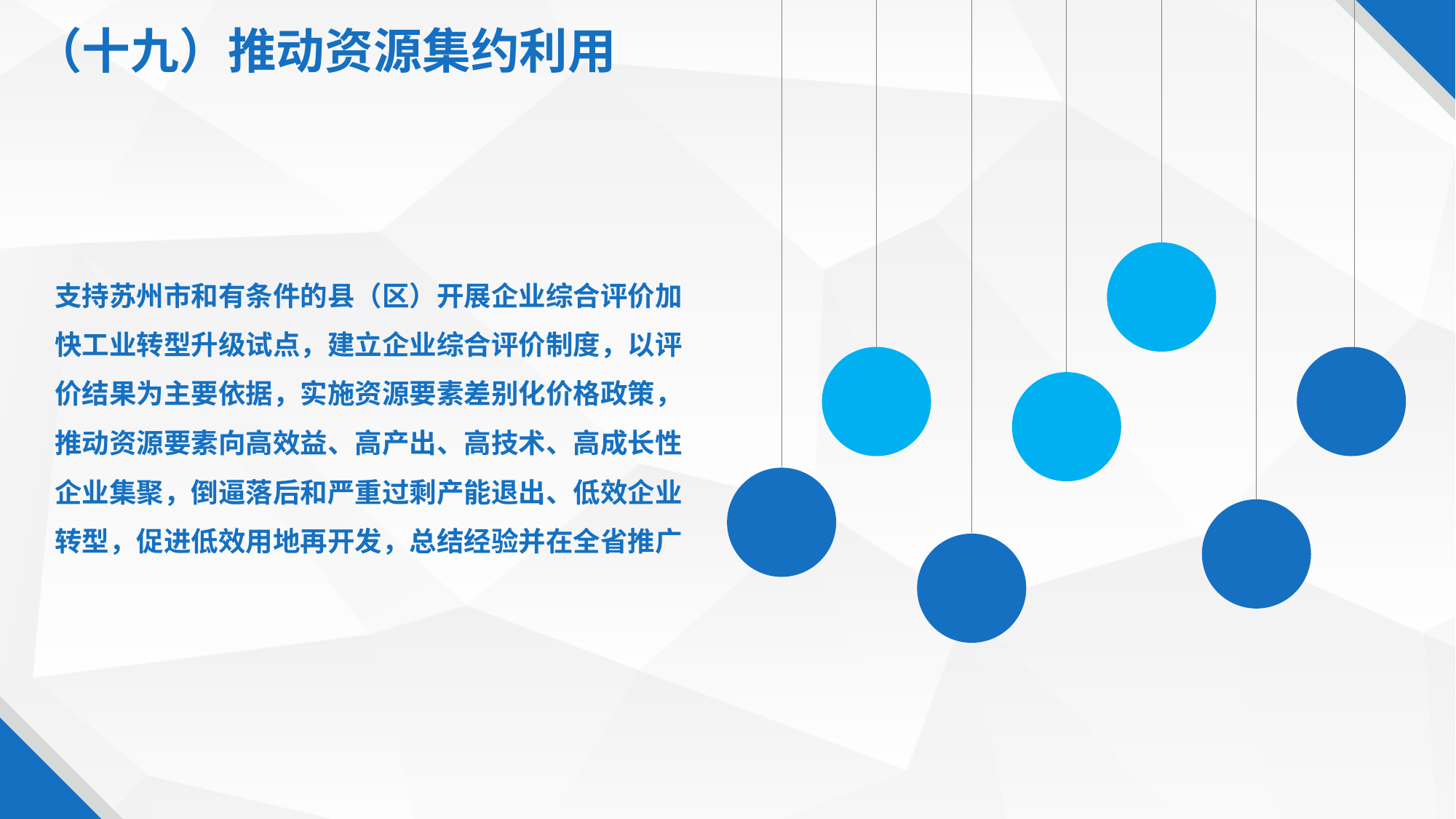

（十九）推动资源集约利用

支持苏州市和有条件的县（区）开展企业综合评价加快工业转型升级试点，建立企业综合评价制度，以评价结果为主要依据，实施资源要素差别化价格政策，推动资源要素向高效益、高产出、高技术、高成长性企业集聚，倒逼落后和严重过剩产能退出、低效企业转型，促进低效用地再开发，总结经验并在全省推广